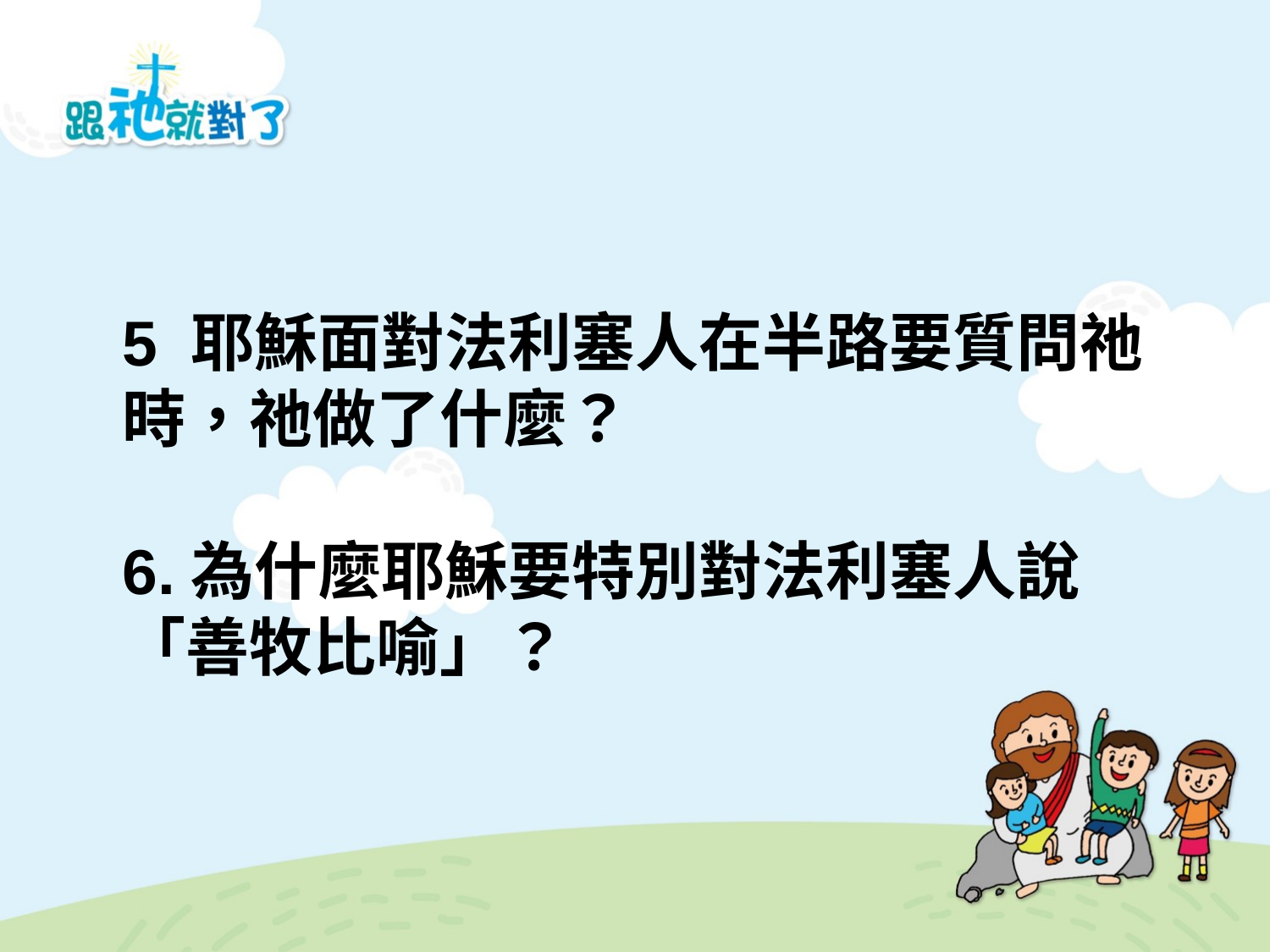

5 耶穌面對法利塞人在半路要質問祂時，祂做了什麼？

6.為什麼耶穌要特別對法利塞人說「善牧比喻」？